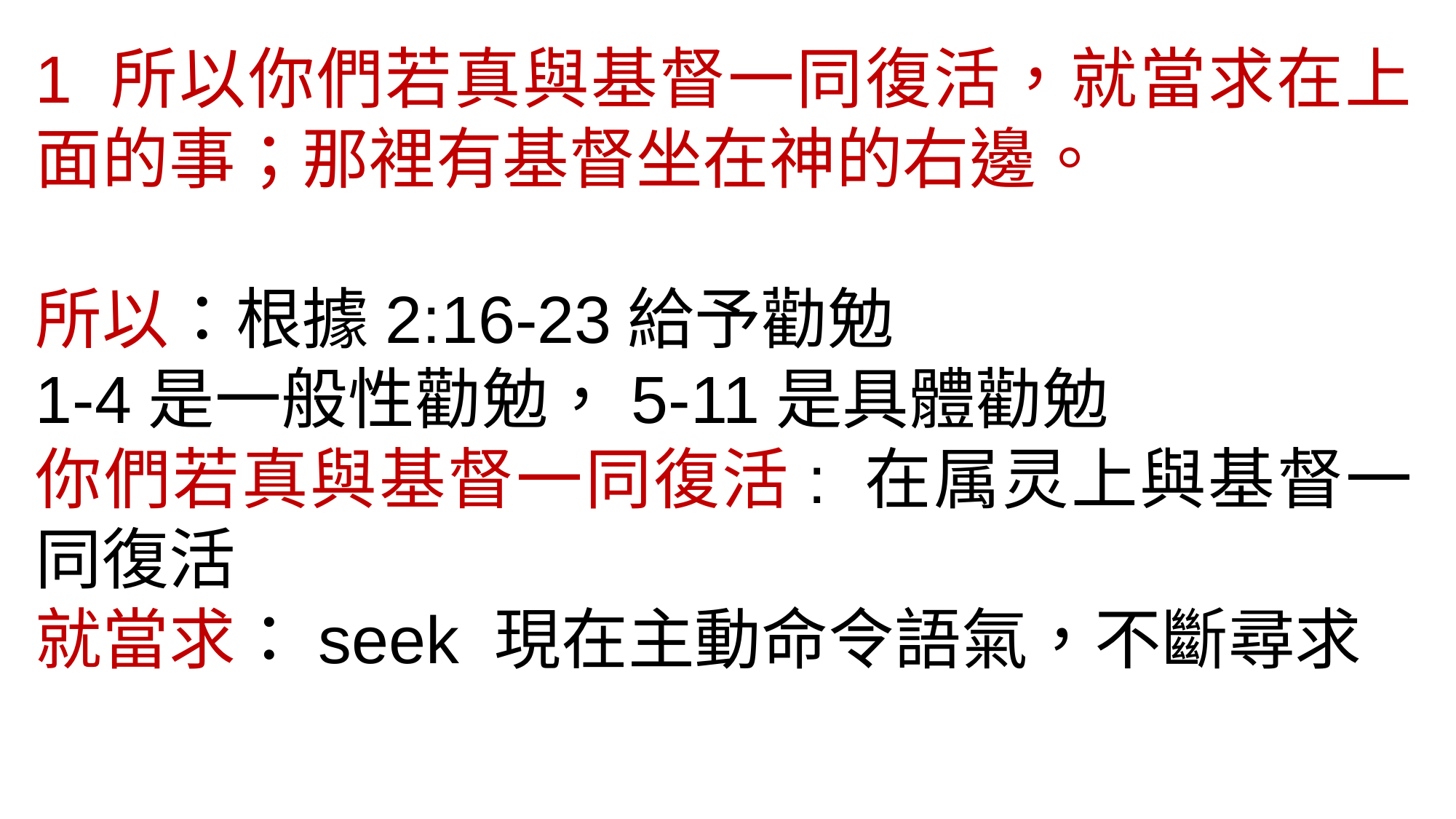

1 所以你們若真與基督一同復活，就當求在上面的事；那裡有基督坐在神的右邊。

所以：根據2:16-23給予勸勉
1-4是一般性勸勉，5-11是具體勸勉
你們若真與基督一同復活: 在属灵上與基督一同復活
就當求：seek 現在主動命令語氣，不斷尋求